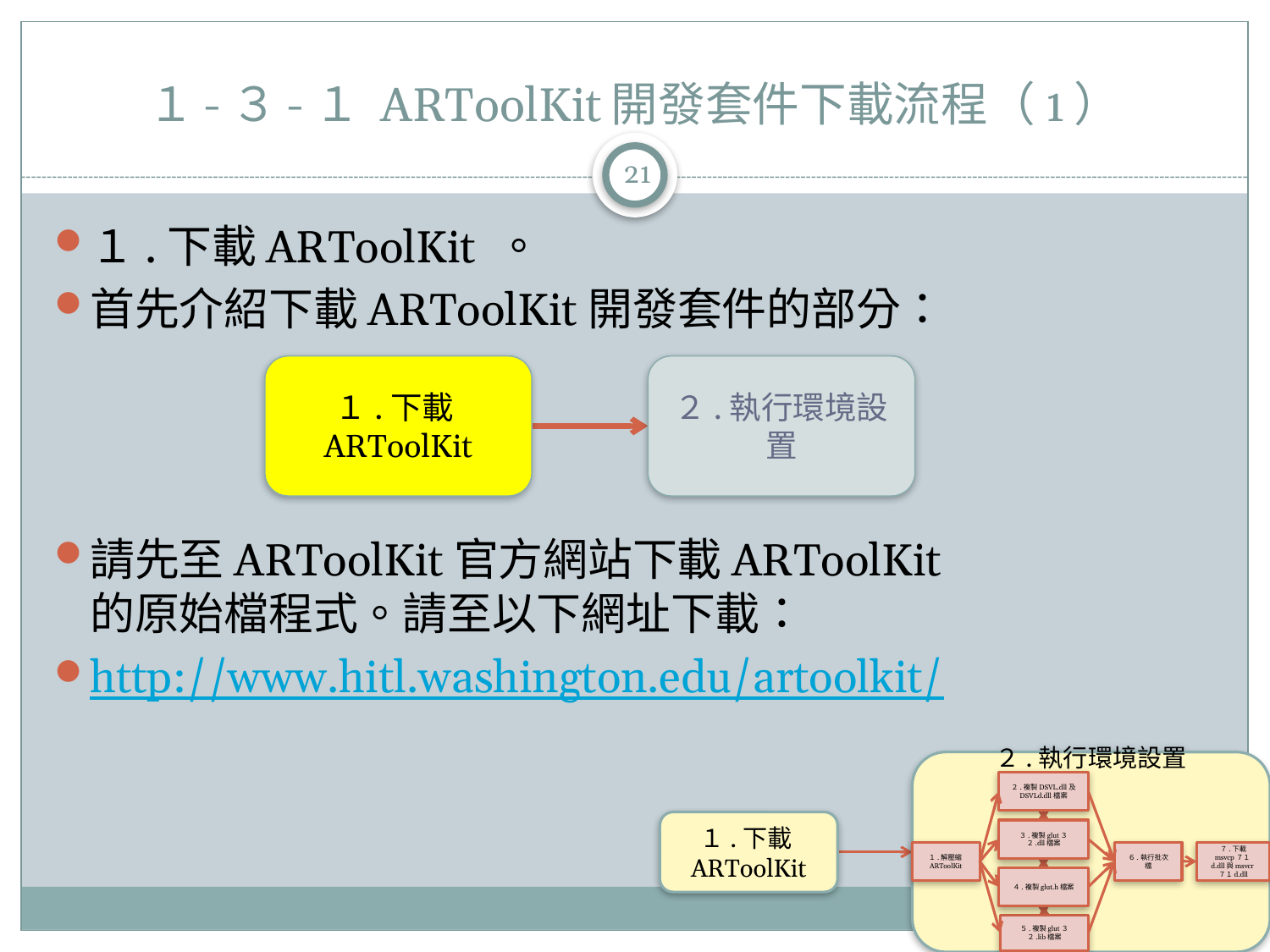

# １-３-１ ARToolKit開發套件下載流程（1）
21
１.下載ARToolKit 。
首先介紹下載ARToolKit開發套件的部分：

請先至ARToolKit官方網站下載ARToolKit的原始檔程式。請至以下網址下載：
http://www.hitl.washington.edu/artoolkit/

１.下載ARToolKit
２.執行環境設置
２.執行環境設置

１.下載ARToolKit
２.複製DSVL.dll及DSVLd.dll檔案
３.複製glut３２.dll檔案
１.解壓縮ARToolKit
６.執行批次檔
７.下載 msvcp７１d.dll與msvcr７１d.dll
４.複製glut.h檔案
５.複製glut３２.lib檔案